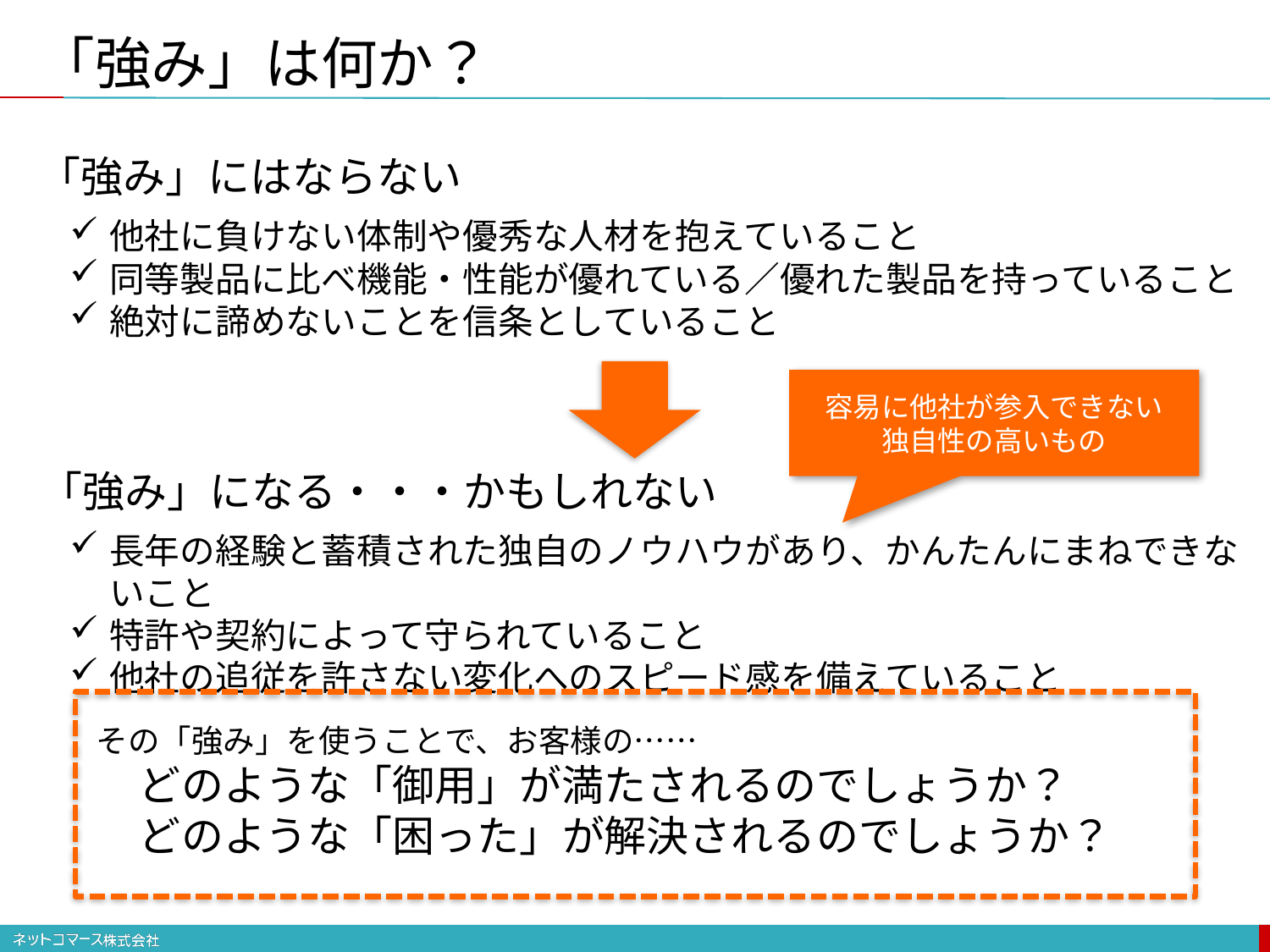

「強み」は何か？
「強み」にはならない
他社に負けない体制や優秀な人材を抱えていること
同等製品に比べ機能・性能が優れている／優れた製品を持っていること
絶対に諦めないことを信条としていること

「強み」になる・・・かもしれない
長年の経験と蓄積された独自のノウハウがあり、かんたんにまねできないこと
特許や契約によって守られていること
他社の追従を許さない変化へのスピード感を備えていること

その「強み」を使うことで、お客様の……
　どのような「御用」が満たされるのでしょうか？
　どのような「困った」が解決されるのでしょうか？
容易に他社が参入できない
独自性の高いもの